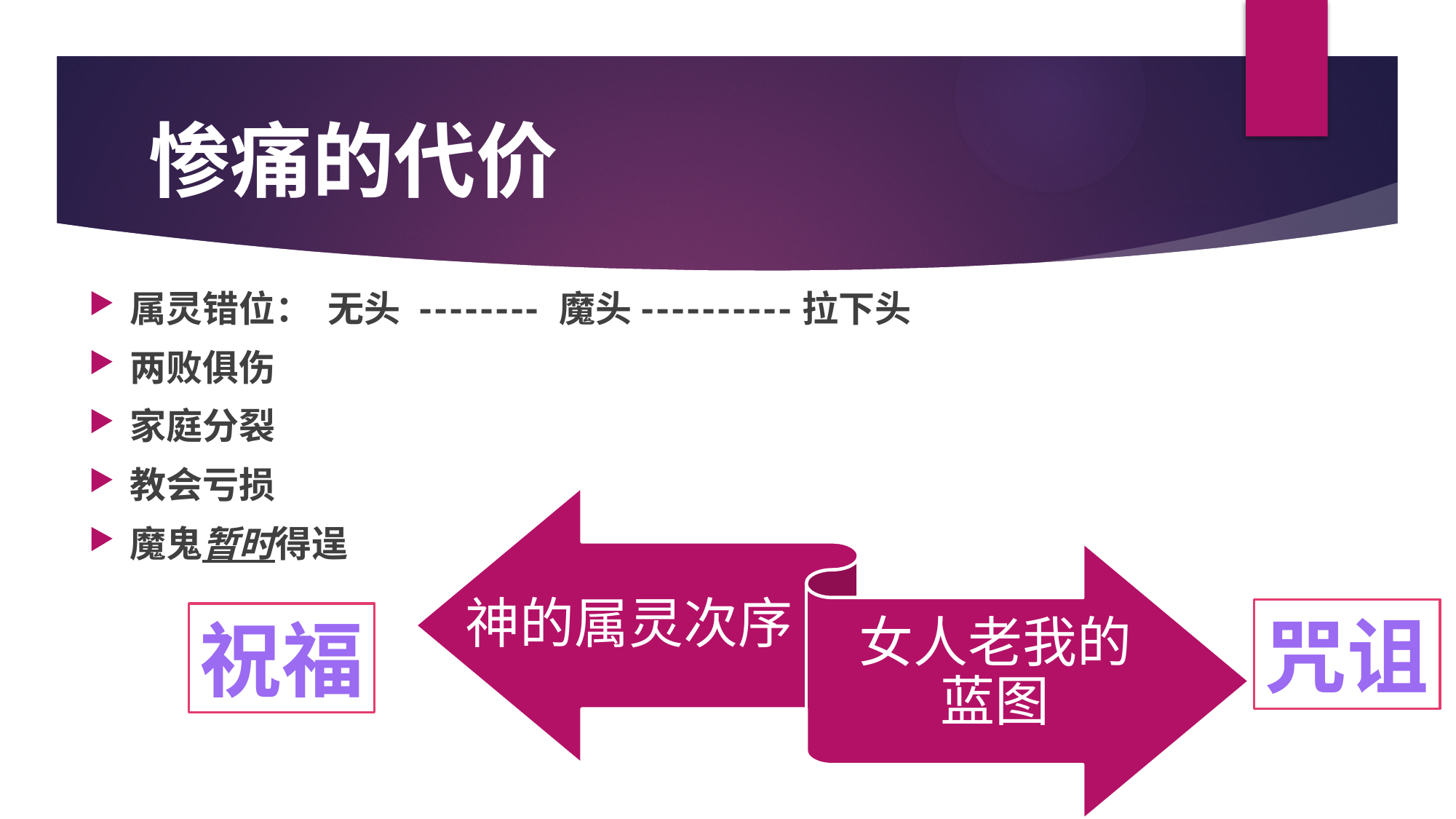

# 惨痛的代价
属灵错位：  无头 -------- 魔头----------拉下头
两败俱伤
家庭分裂
教会亏损
魔鬼暂时得逞
神的属灵次序
女人老我的蓝图
咒诅
祝福